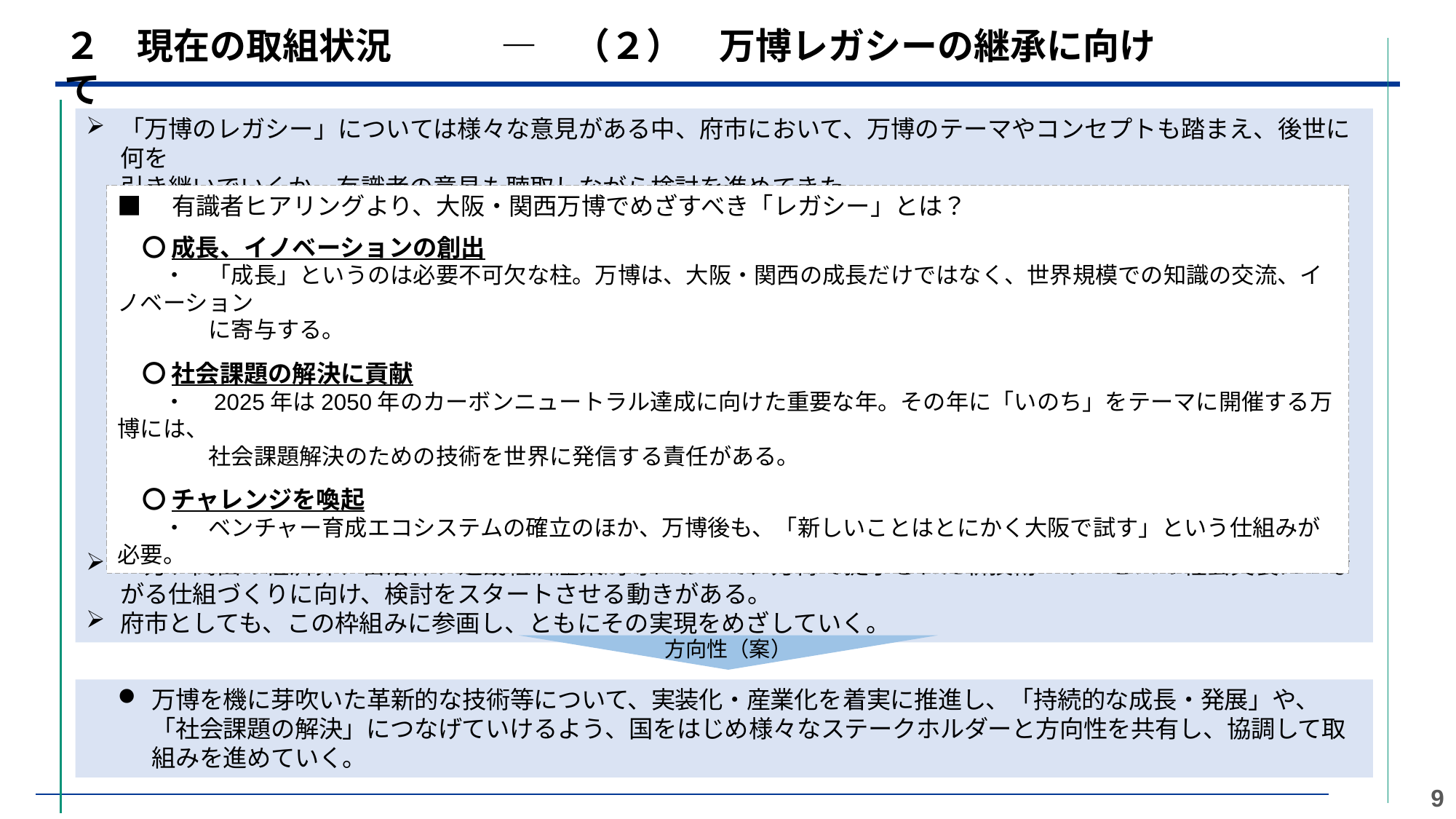

２　現在の取組状況　　　―　（２）　万博レガシーの継承に向けて
「万博のレガシー」については様々な意見がある中、府市において、万博のテーマやコンセプトも踏まえ、後世に何を
引き継いでいくか、有識者の意見も聴取しながら検討を進めてきた。

一方、関西の経済界、自治体、近畿経済産業局等において、万博で提示された新技術・サービスの社会実装につながる仕組づくりに向け、検討をスタートさせる動きがある。
府市としても、この枠組みに参画し、ともにその実現をめざしていく。
■　有識者ヒアリングより、大阪・関西万博でめざすべき「レガシー」とは？

　〇 成長、イノベーションの創出
　　・　「成長」というのは必要不可欠な柱。万博は、大阪・関西の成長だけではなく、世界規模での知識の交流、イノベーション
　　　　に寄与する。

　〇 社会課題の解決に貢献
　　・　2025年は2050年のカーボンニュートラル達成に向けた重要な年。その年に「いのち」をテーマに開催する万博には、
　　　　社会課題解決のための技術を世界に発信する責任がある。

　〇 チャレンジを喚起
　　・　ベンチャー育成エコシステムの確立のほか、万博後も、「新しいことはとにかく大阪で試す」という仕組みが必要。
方向性（案）

万博を機に芽吹いた革新的な技術等について、実装化・産業化を着実に推進し、「持続的な成長・発展」や、「社会課題の解決」につなげていけるよう、国をはじめ様々なステークホルダーと方向性を共有し、協調して取組みを進めていく。
9